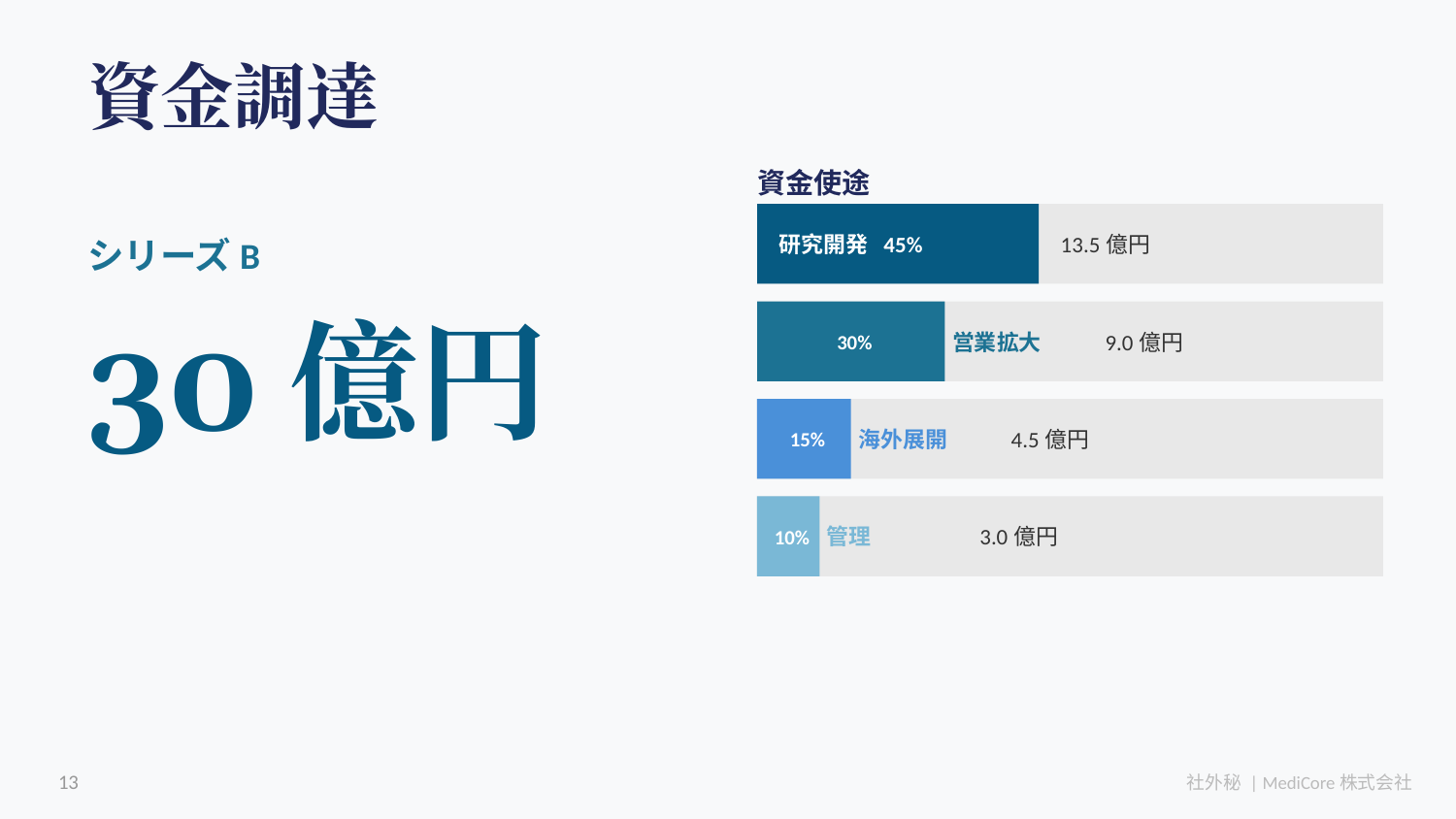

資金調達
資金使途

研究開発  45%
13.5億円
シリーズB
30億円

30%
営業拡大
9.0億円

15%
海外展開
4.5億円

10%
管理
3.0億円
13
社外秘 | MediCore株式会社